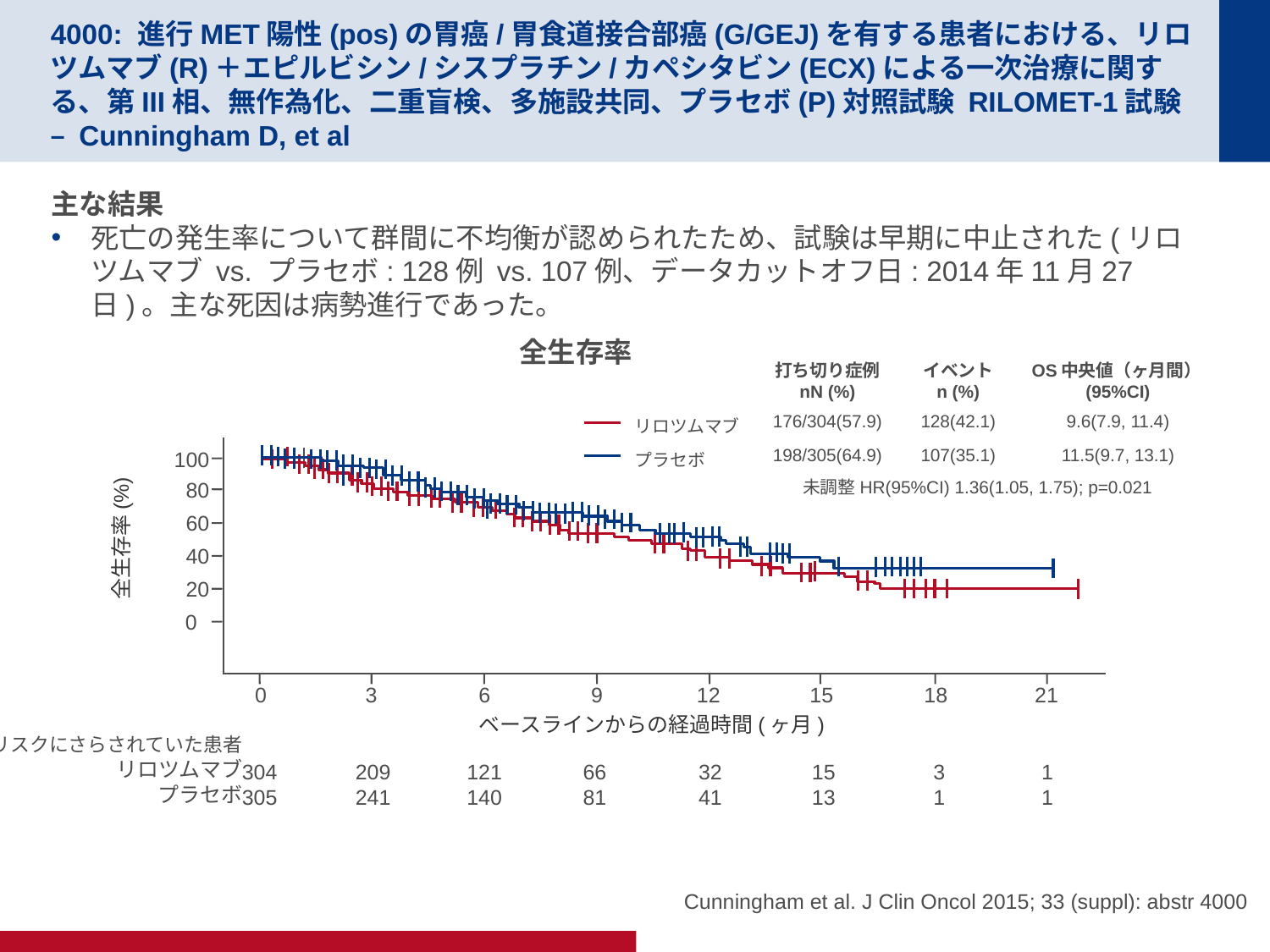

# 4000: 進行MET陽性(pos)の胃癌/胃食道接合部癌(G/GEJ)を有する患者における、リロツムマブ(R)＋エピルビシン/シスプラチン/カペシタビン(ECX)による一次治療に関する、第III相、無作為化、二重盲検、多施設共同、プラセボ(P)対照試験 RILOMET-1試験 – Cunningham D, et al
主な結果
死亡の発生率について群間に不均衡が認められたため、試験は早期に中止された(リロツムマブ vs. プラセボ: 128例 vs. 107例、データカットオフ日: 2014年11月27日)。主な死因は病勢進行であった。

全生存率
|  | 打ち切り症例 nN (%) | イベント n (%) | OS中央値（ヶ月間）(95%CI) |
| --- | --- | --- | --- |
| リロツムマブ | 176/304(57.9) | 128(42.1) | 9.6(7.9, 11.4) |
| プラセボ | 198/305(64.9) | 107(35.1) | 11.5(9.7, 13.1) |

100

未調整HR(95%CI) 1.36(1.05, 1.75); p=0.021
80

60
全生存率(%)

40

20

0

0
3
6
9
12
15
18
21
ベースラインからの経過時間(ヶ月)
リスクにさらされていた患者
リロツムマブ
プラセボ
304
305
209
241
121
140
66
81
32
41
15
13
3
1
1
1
Cunningham et al. J Clin Oncol 2015; 33 (suppl): abstr 4000